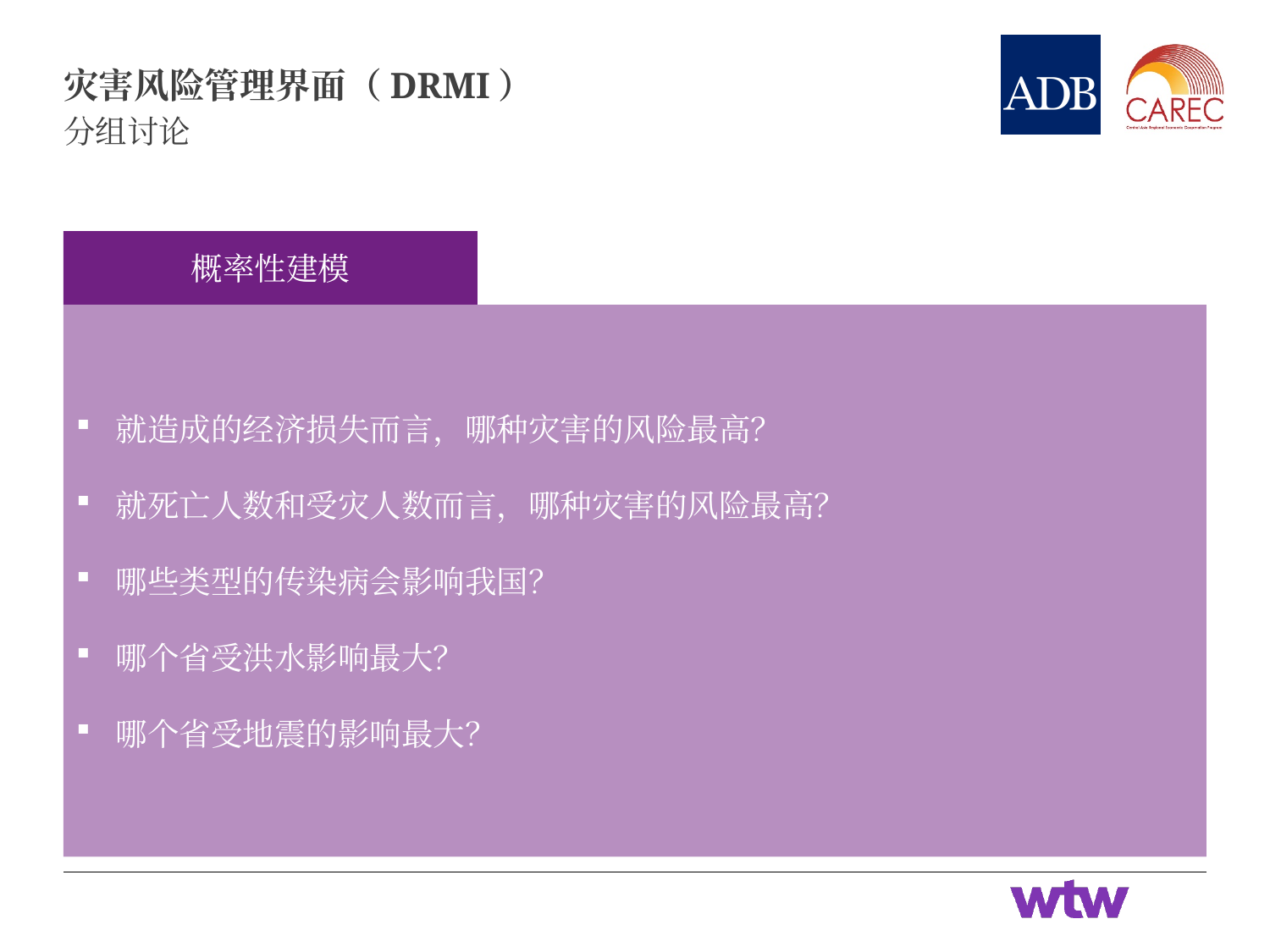

# 灾害风险管理界面（DRMI）
分组讨论
概率性建模
就造成的经济损失而言，哪种灾害的风险最高？

就死亡人数和受灾人数而言，哪种灾害的风险最高？

哪些类型的传染病会影响我国？

哪个省受洪水影响最大？

哪个省受地震的影响最大？